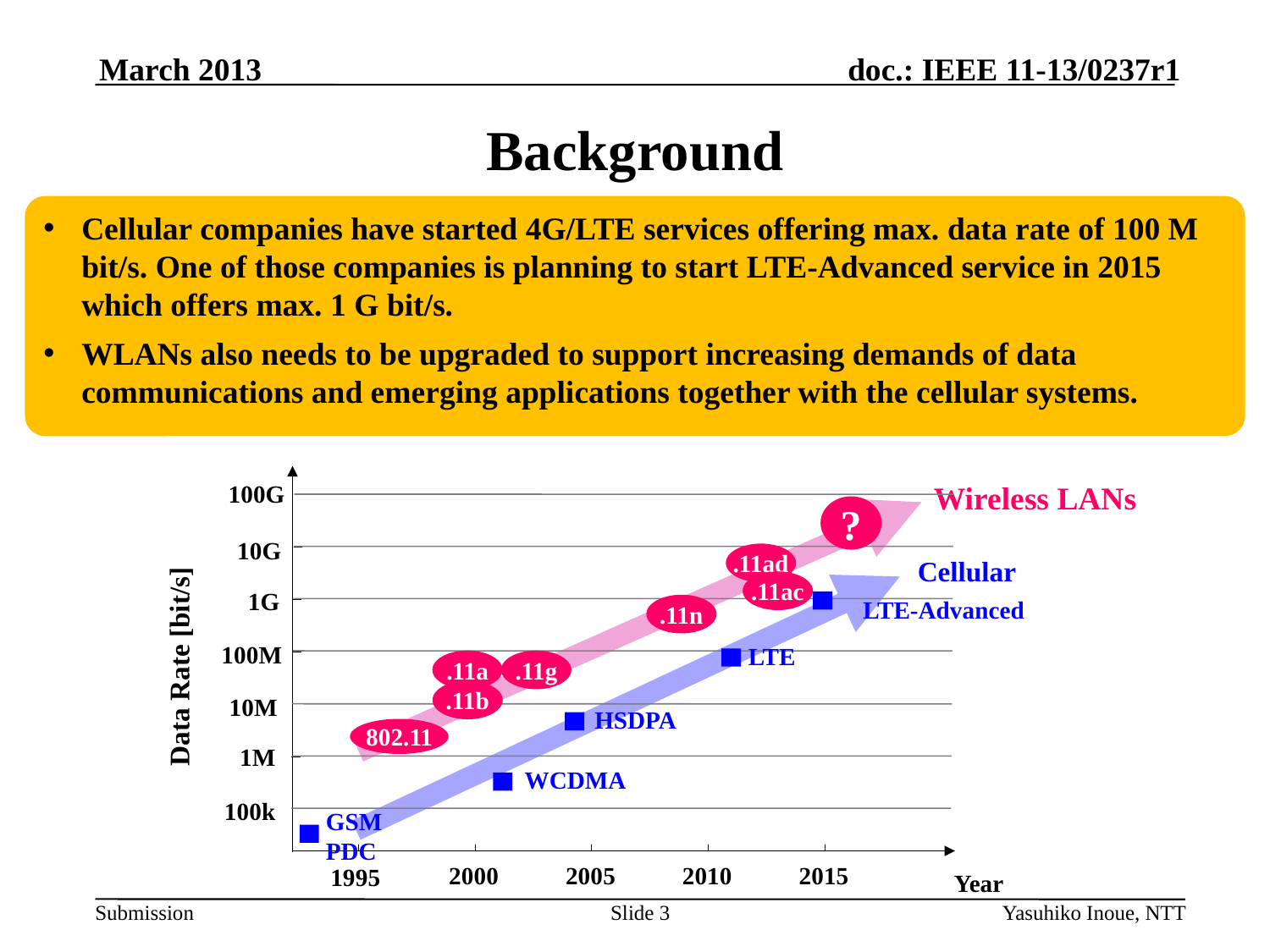

March 2013
# Background
Cellular companies have started 4G/LTE services offering max. data rate of 100 M bit/s. One of those companies is planning to start LTE-Advanced service in 2015 which offers max. 1 G bit/s.
WLANs also needs to be upgraded to support increasing demands of data communications and emerging applications together with the cellular systems.
802.11acが世に出始めようとしてる今、何故新たな標準が必要なのか？

?
.11ad
.11ac

.11n
LTE

.11a
.11g
.11b
HSDPA

802.11
WCDMA

GSM
PDC

2000
2005
2010
2015
1995
Wireless LANs
100G
10G
Cellular
1G
LTE-Advanced
100M
Data Rate [bit/s]
10M
1M
100k
Year
Slide 3
Yasuhiko Inoue, NTT